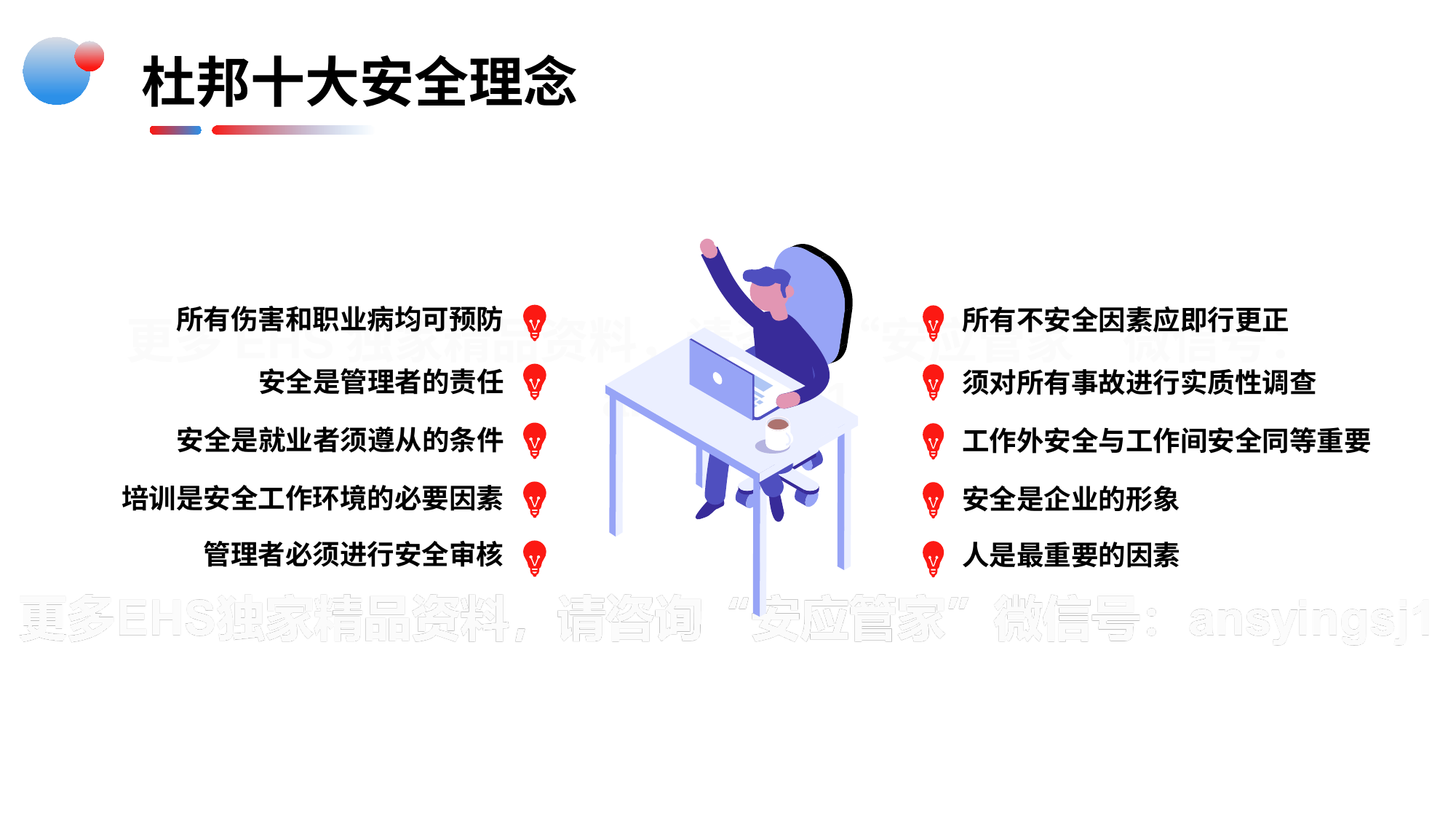

杜邦十大安全理念

所有伤害和职业病均可预防

安全是管理者的责任

安全是就业者须遵从的条件

培训是安全工作环境的必要因素

管理者必须进行安全审核

所有不安全因素应即行更正

须对所有事故进行实质性调查

工作外安全与工作间安全同等重要

安全是企业的形象

人是最重要的因素